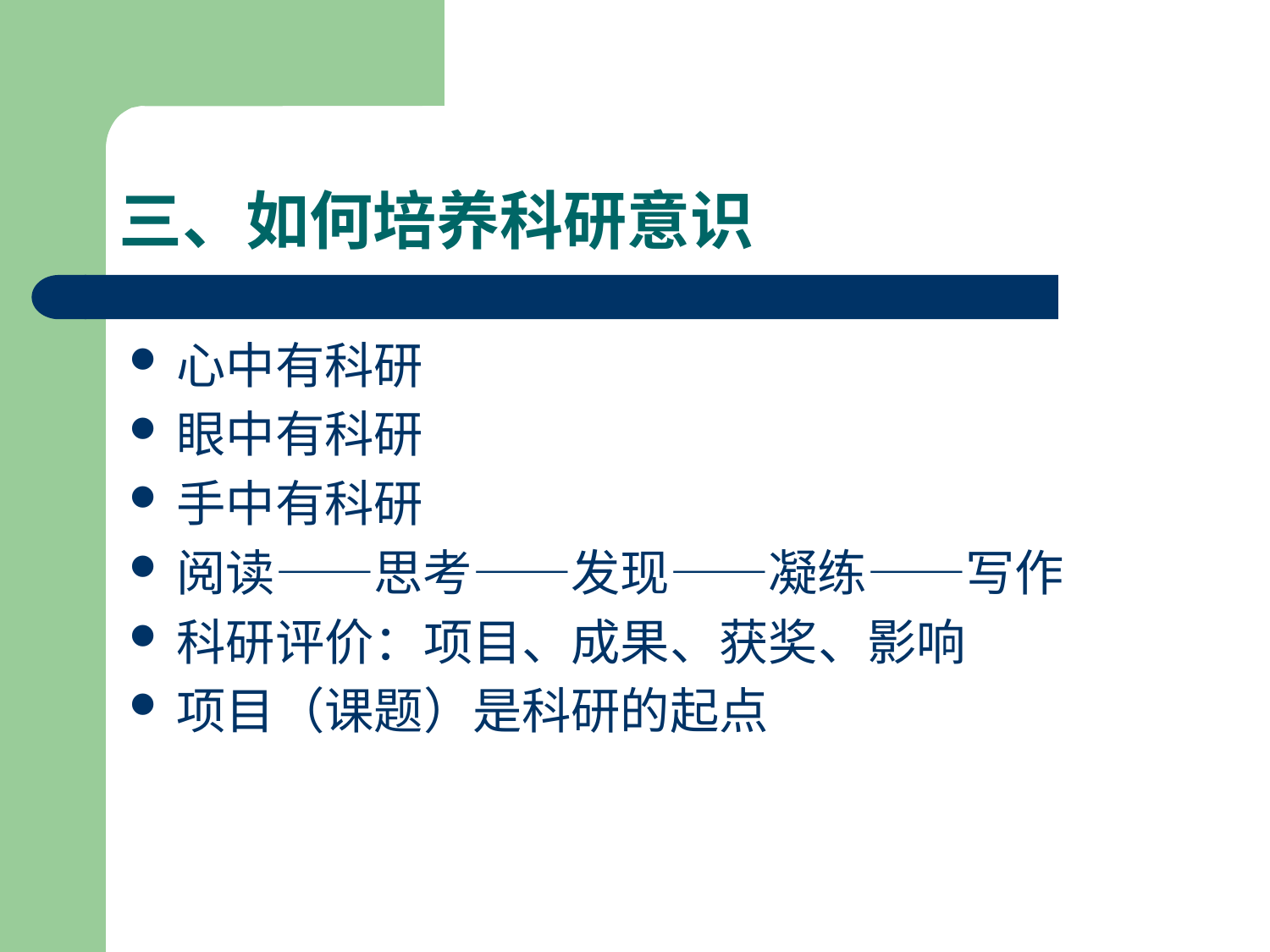

# 三、如何培养科研意识
心中有科研
眼中有科研
手中有科研
阅读——思考——发现——凝练——写作
科研评价：项目、成果、获奖、影响
项目（课题）是科研的起点